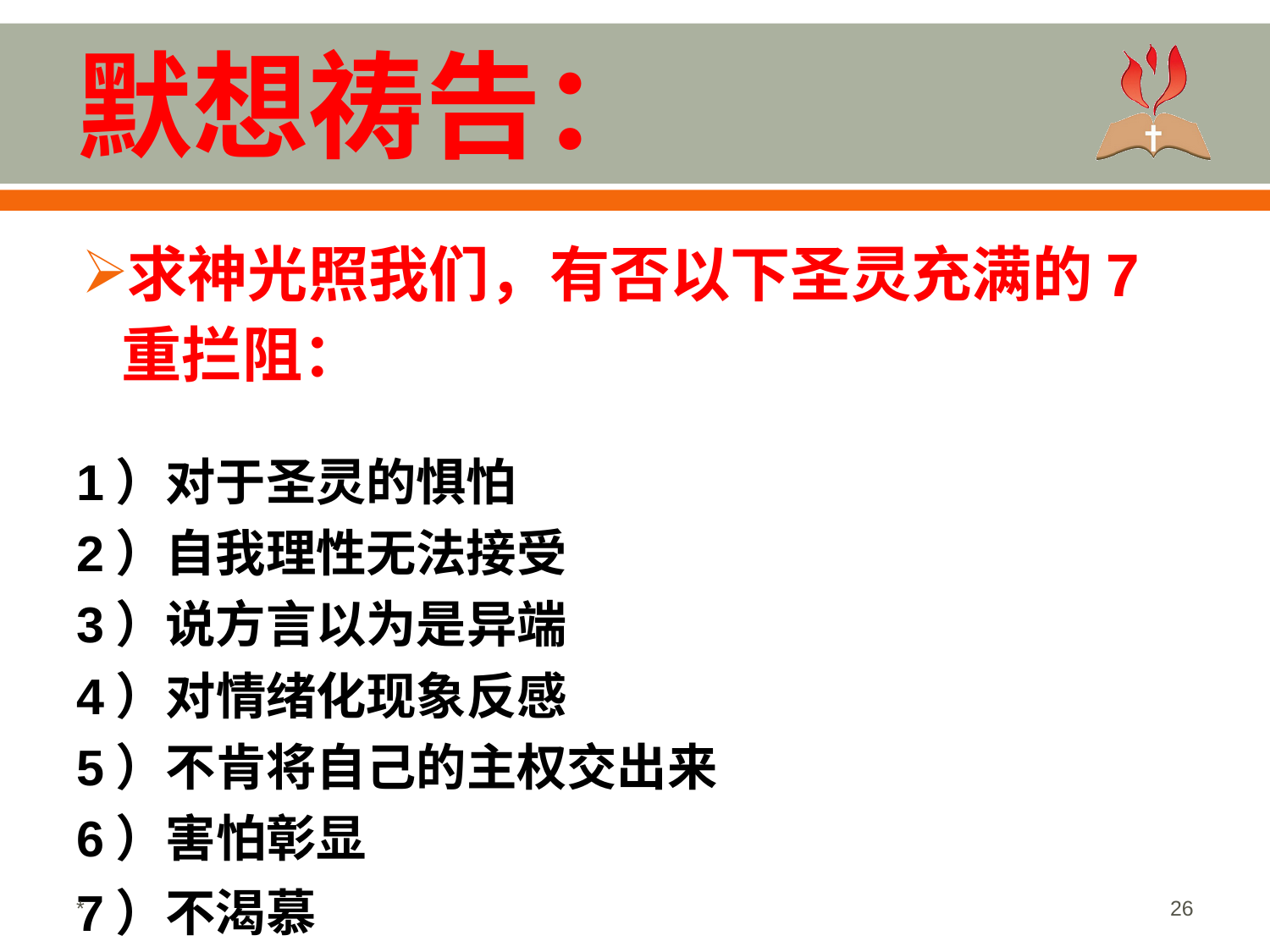

默想祷告：
求神光照我们，有否以下圣灵充满的7重拦阻：

1）对于圣灵的惧怕
2）自我理性无法接受
3）说方言以为是异端
4）对情绪化现象反感
5）不肯将自己的主权交出来
6）害怕彰显
7）不渴慕

*
26